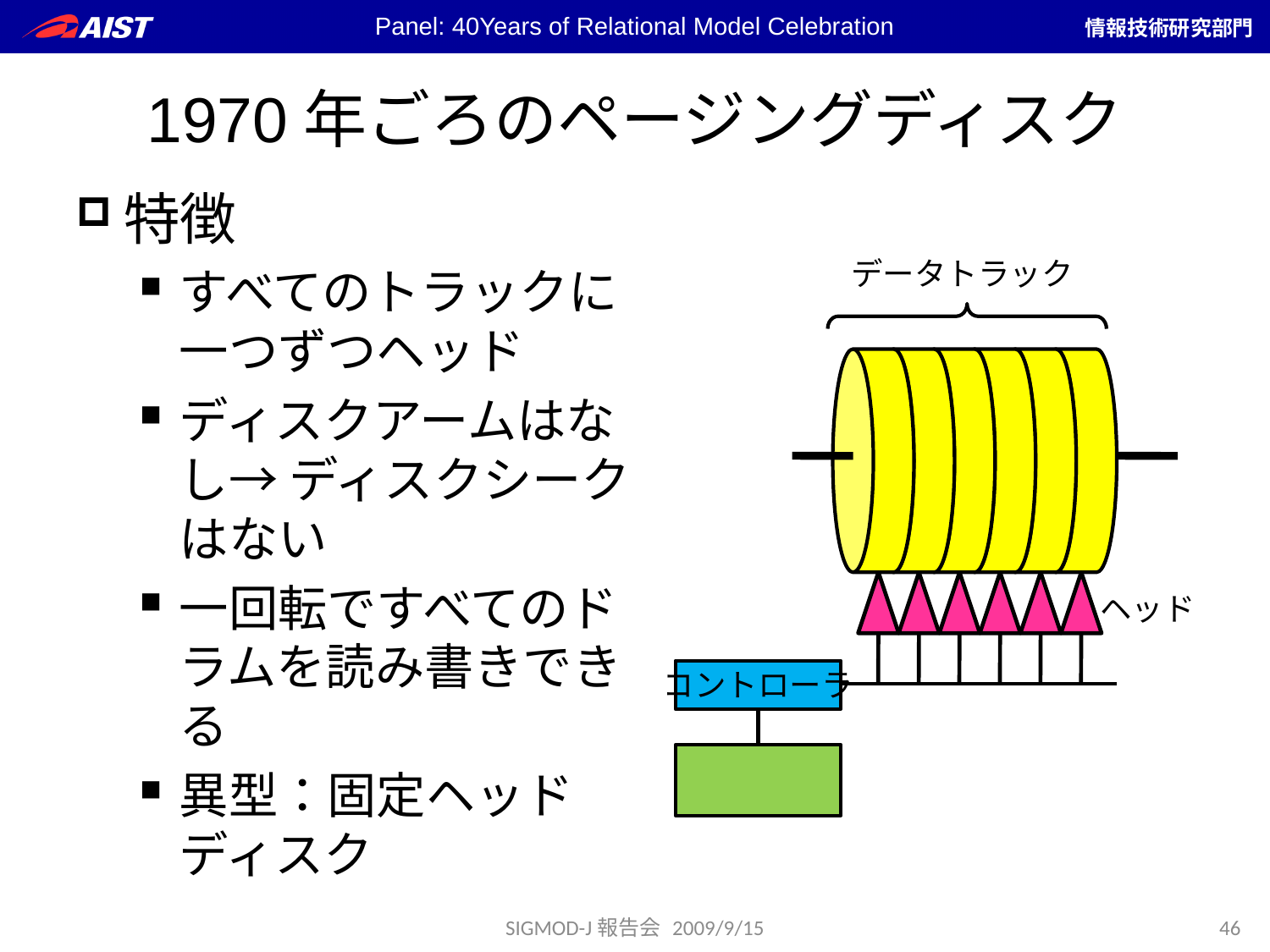

Panel: 40Years of Relational Model Celebration
# 1970年ごろのページングディスク

特徴
すべてのトラックに一つずつヘッド
ディスクアームはなし→ ディスクシークはない
一回転ですべてのドラムを読み書きできる
異型：固定ヘッドディスク
データトラック

ヘッド
コントローラ

SIGMOD-J報告会 2009/9/15
46